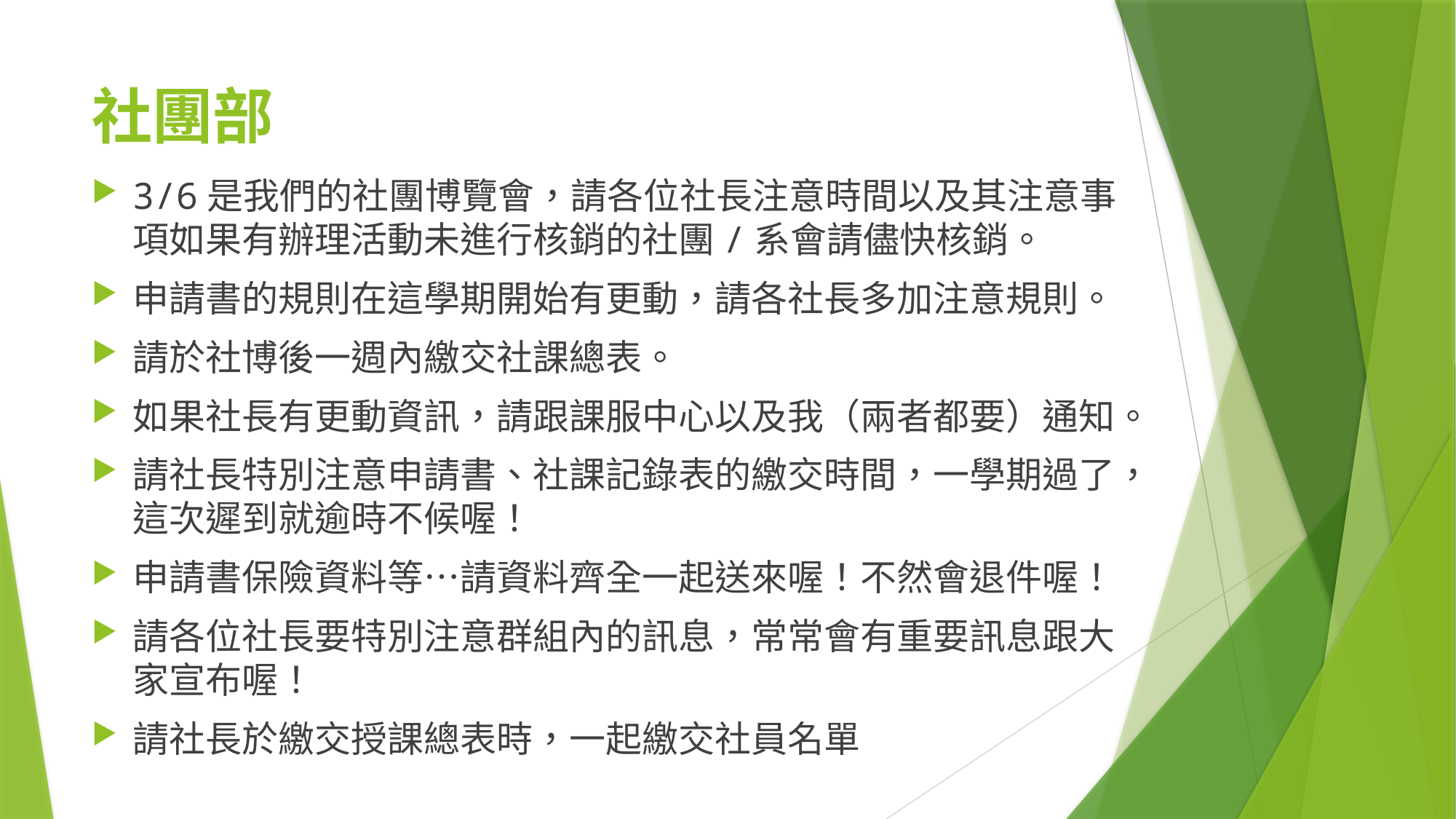

# 社團部
3/6是我們的社團博覽會，請各位社長注意時間以及其注意事項如果有辦理活動未進行核銷的社團/系會請儘快核銷。
申請書的規則在這學期開始有更動，請各社長多加注意規則。
請於社博後一週內繳交社課總表。
如果社長有更動資訊，請跟課服中心以及我（兩者都要）通知。
請社長特別注意申請書、社課記錄表的繳交時間，一學期過了，這次遲到就逾時不候喔！
申請書保險資料等⋯請資料齊全一起送來喔！不然會退件喔！
請各位社長要特別注意群組內的訊息，常常會有重要訊息跟大家宣布喔！
請社長於繳交授課總表時，一起繳交社員名單